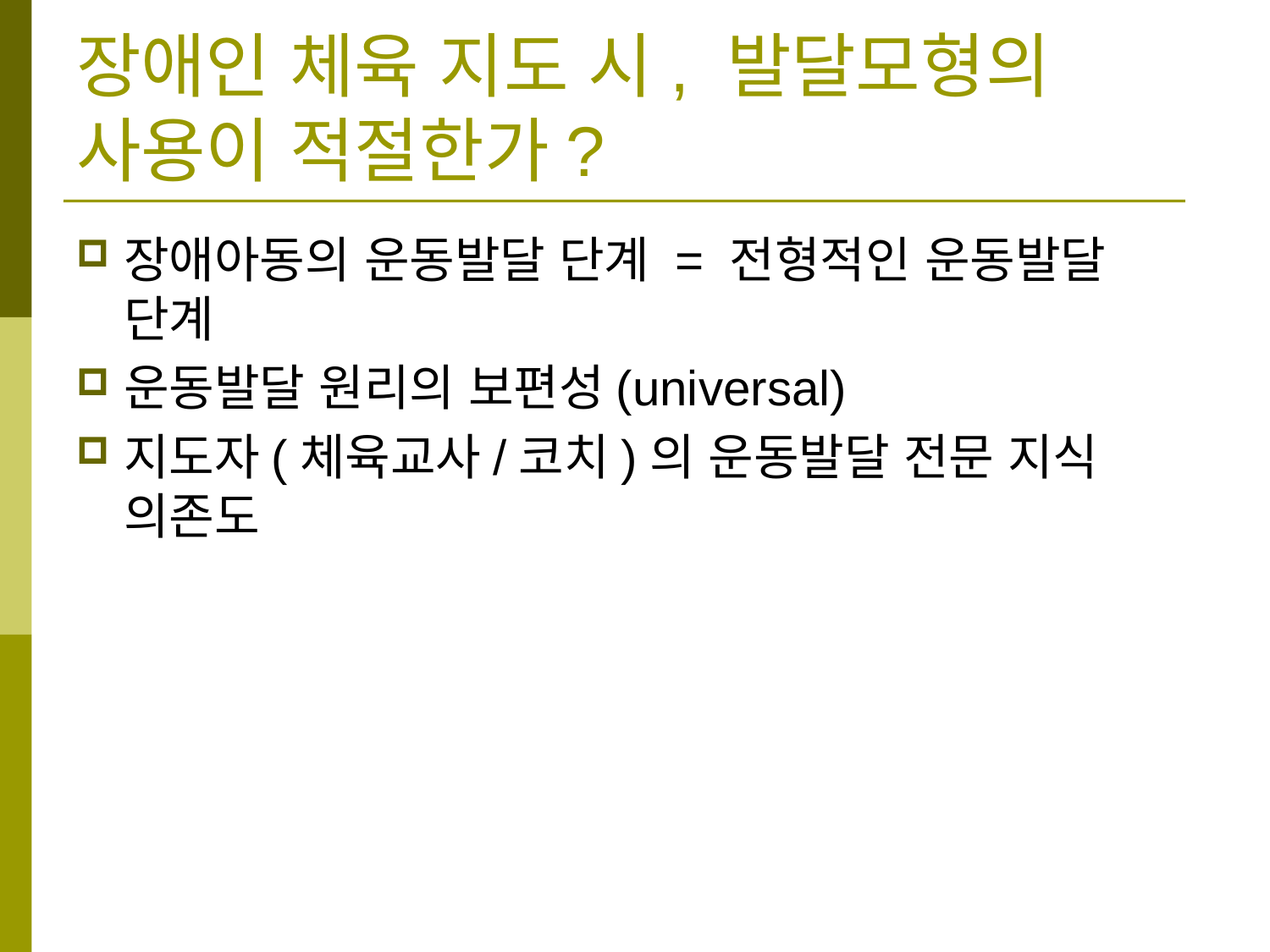

장애인 체육 지도 시, 발달모형의 사용이 적절한가?
장애아동의 운동발달 단계 = 전형적인 운동발달 단계
운동발달 원리의 보편성(universal)
지도자(체육교사/코치)의 운동발달 전문 지식 의존도